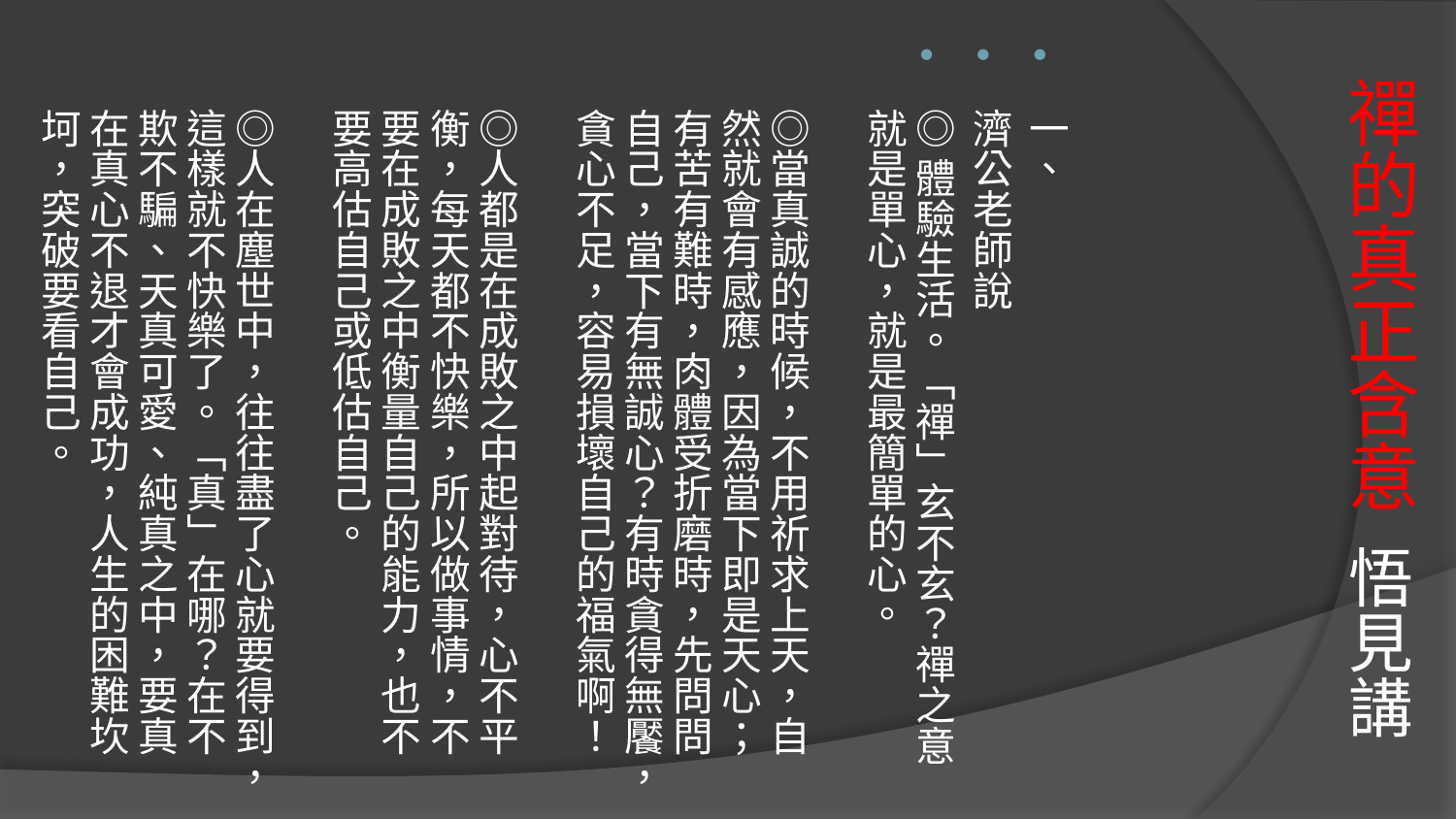

# 禪的真正含意  悟見講
一、
濟公老師說
◎體驗生活。「禪」玄不玄？禪之意就是單心，就是最簡單的心。
◎當真誠的時候，不用祈求上天，自然就會有感應，因為當下即是天心；有苦有難時，肉體受折磨時，先問問自己，當下有無誠心？有時貪得無饜，貪心不足，容易損壞自己的福氣啊！
◎人都是在成敗之中起對待，心不平衡，每天都不快樂，所以做事情，不要在成敗之中衡量自己的能力，也不要高估自己或低估自己。
◎人在塵世中，往往盡了心就要得到，這樣就不快樂了。「真」在哪？在不欺不騙、天真可愛、純真之中，要真在真心不退才會成功，人生的困難坎坷，突破要看自己。